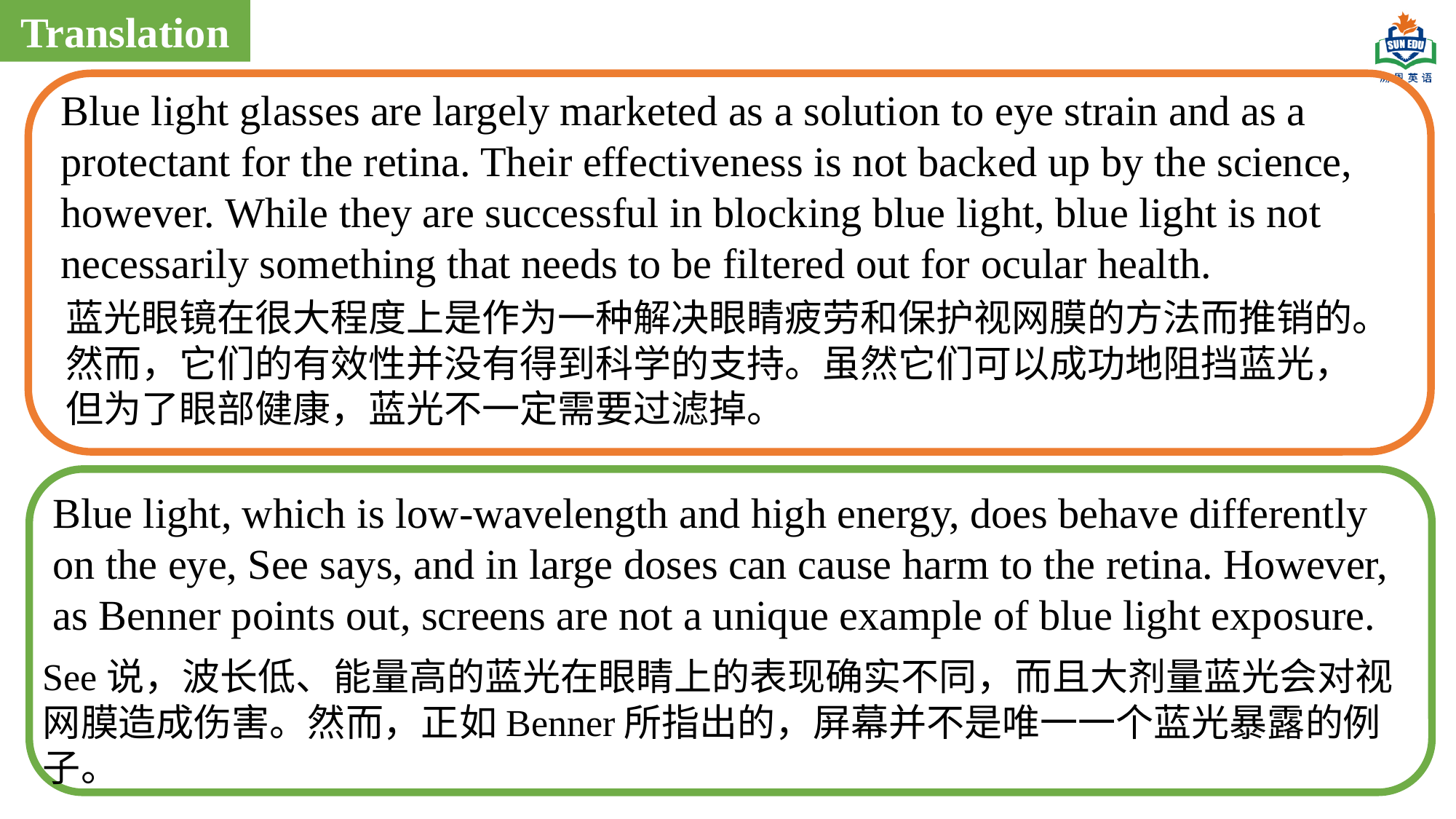

Translation

Blue light glasses are largely marketed as a solution to eye strain and as a protectant for the retina. Their effectiveness is not backed up by the science, however. While they are successful in blocking blue light, blue light is not necessarily something that needs to be filtered out for ocular health.
蓝光眼镜在很大程度上是作为一种解决眼睛疲劳和保护视网膜的方法而推销的。然而，它们的有效性并没有得到科学的支持。虽然它们可以成功地阻挡蓝光，但为了眼部健康，蓝光不一定需要过滤掉。

Blue light, which is low-wavelength and high energy, does behave differently on the eye, See says, and in large doses can cause harm to the retina. However, as Benner points out, screens are not a unique example of blue light exposure.
See说，波长低、能量高的蓝光在眼睛上的表现确实不同，而且大剂量蓝光会对视网膜造成伤害。然而，正如Benner所指出的，屏幕并不是唯一一个蓝光暴露的例子。